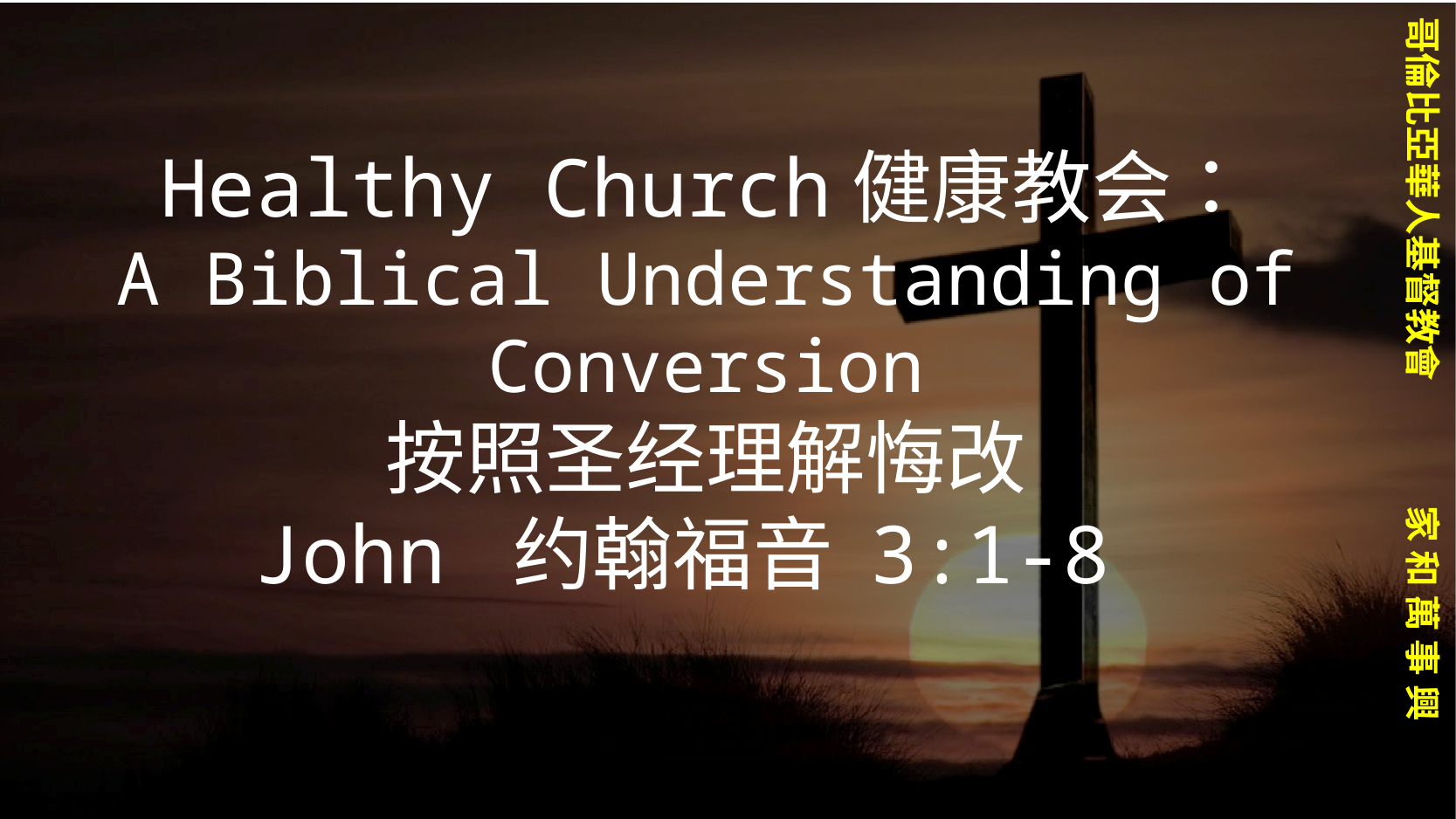

# Healthy Church健康教会： A Biblical Understanding of Conversion 按照圣经理解悔改 John 约翰福音 3:1-8